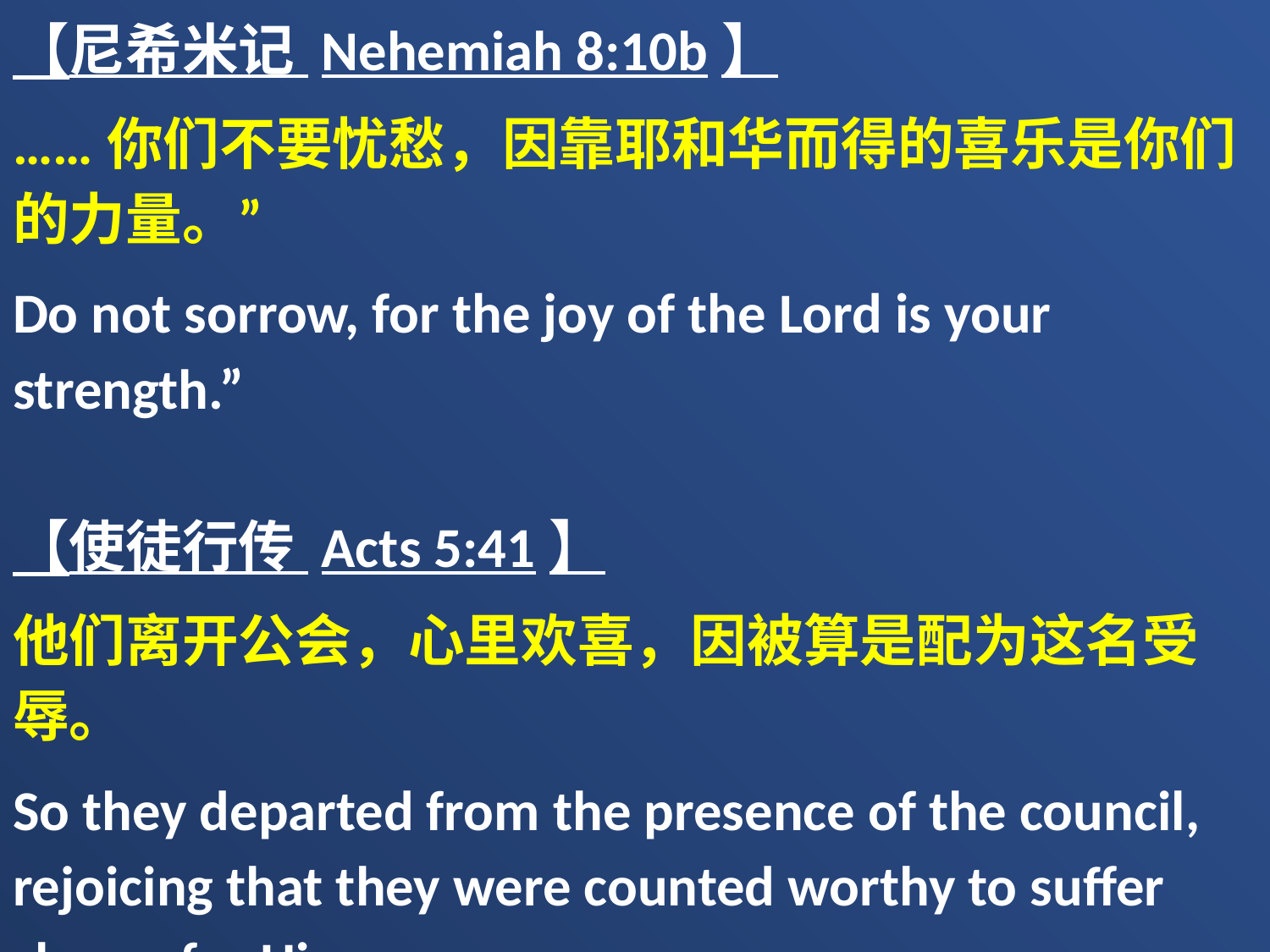

【尼希米记 Nehemiah 8:10b】
……你们不要忧愁，因靠耶和华而得的喜乐是你们的力量。”
Do not sorrow, for the joy of the Lord is your strength.”

【使徒行传 Acts 5:41】
他们离开公会，心里欢喜，因被算是配为这名受辱。
So they departed from the presence of the council, rejoicing that they were counted worthy to suffer shame for His name.